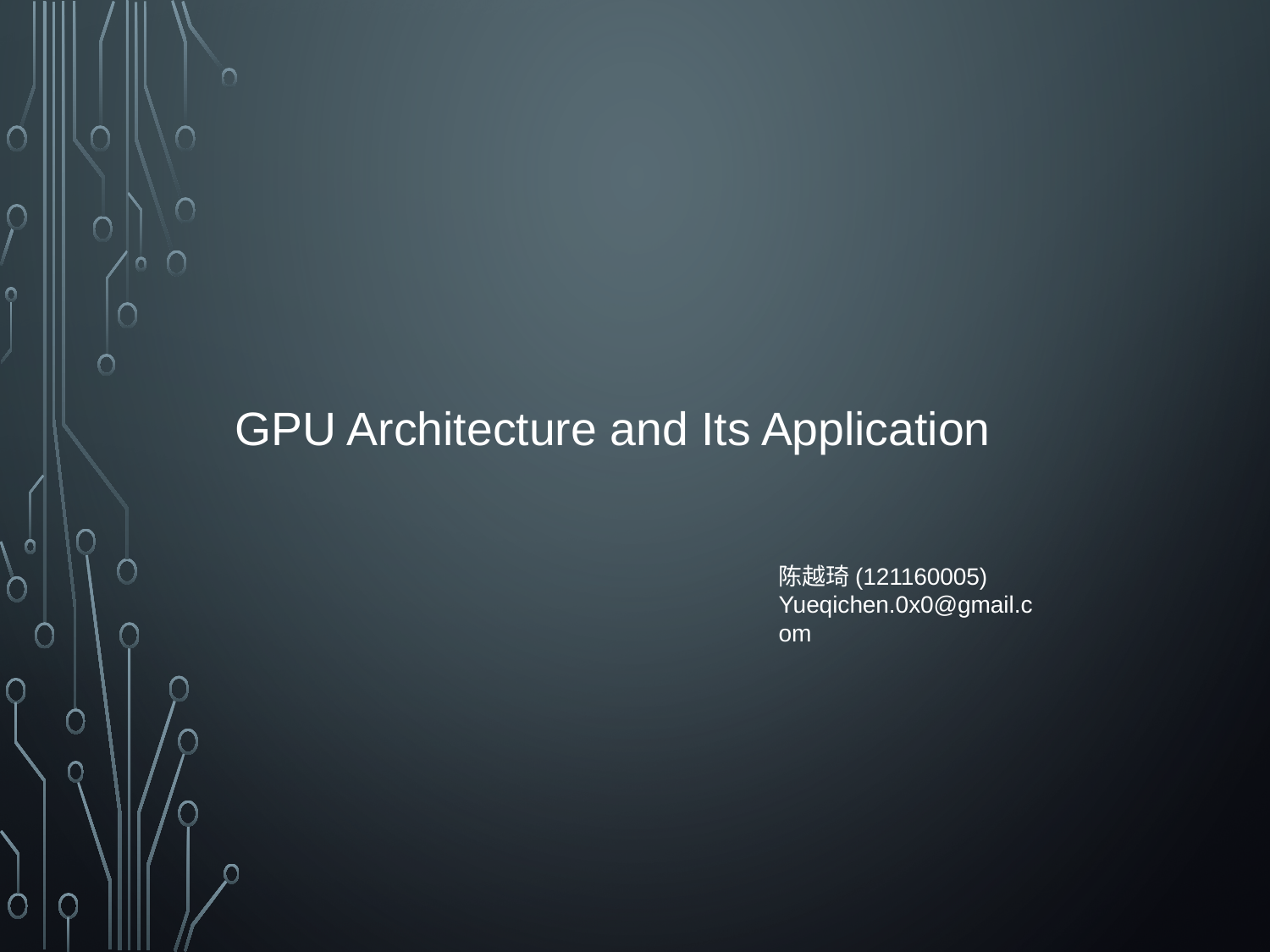

# GPU Architecture and Its Application
陈越琦(121160005)
Yueqichen.0x0@gmail.com